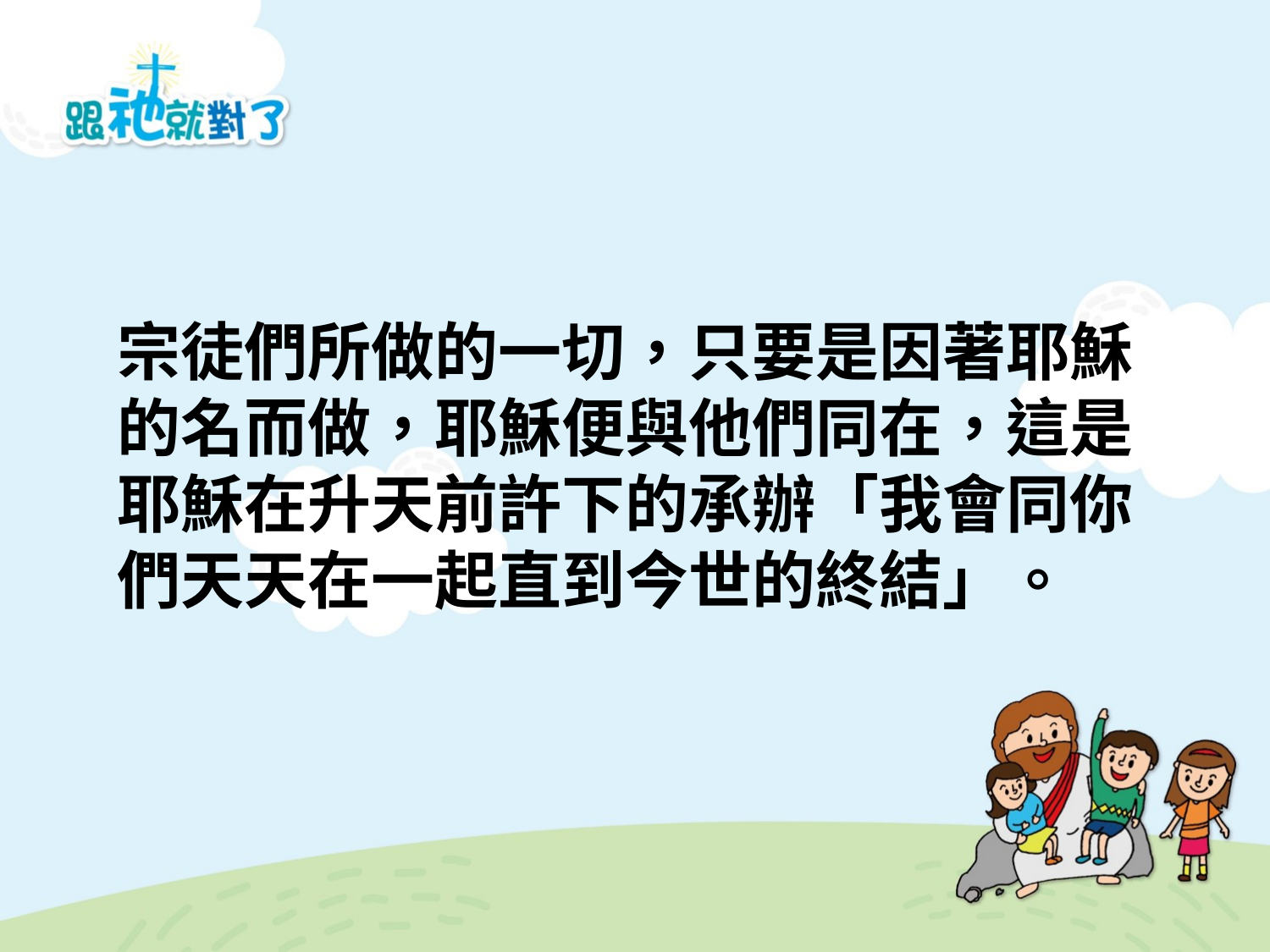

宗徒們所做的一切，只要是因著耶穌的名而做，耶穌便與他們同在，這是耶穌在升天前許下的承辦「我會同你們天天在一起直到今世的終結」。